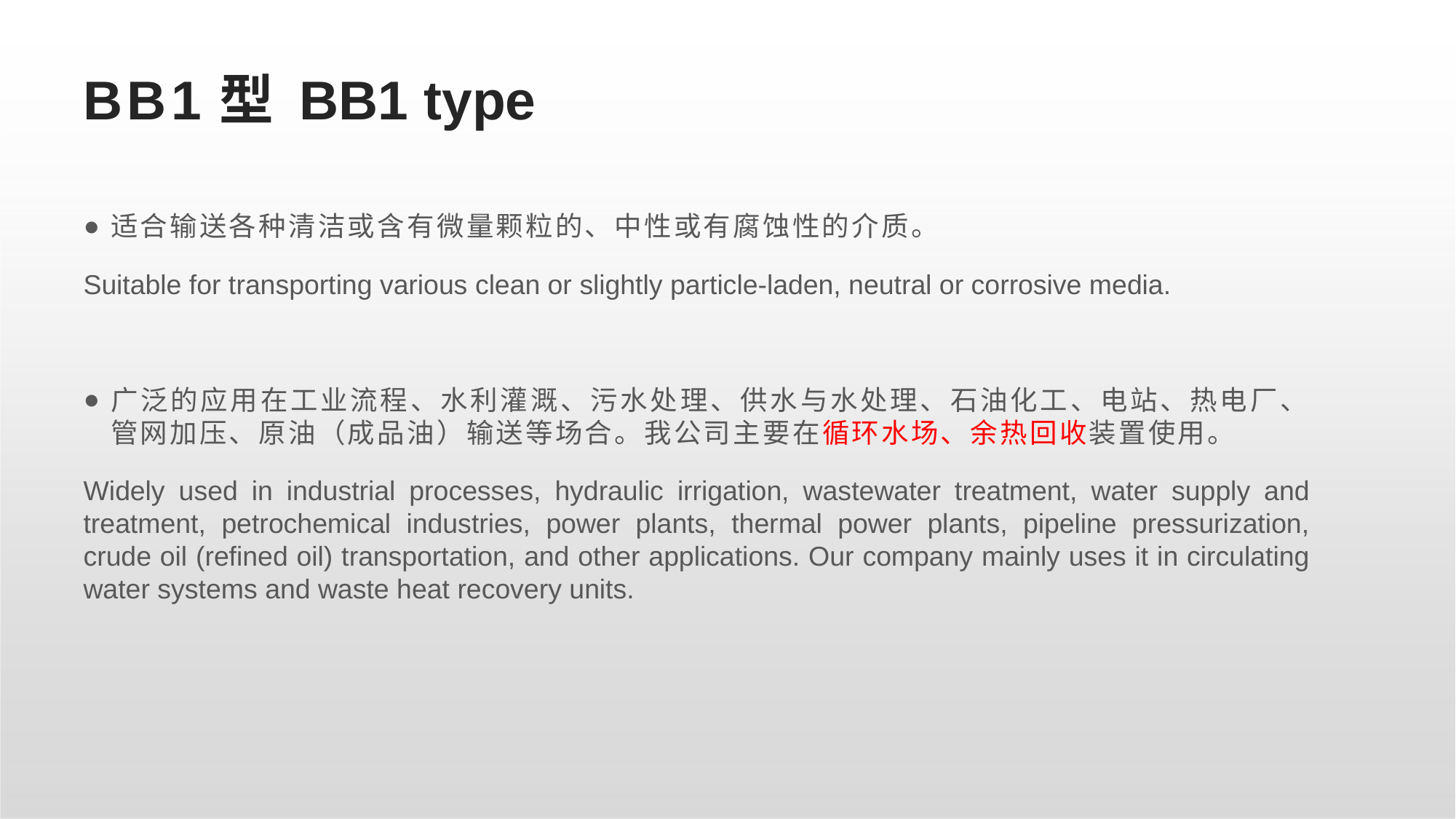

BB1型 BB1 type
适合输送各种清洁或含有微量颗粒的、中性或有腐蚀性的介质。
Suitable for transporting various clean or slightly particle-laden, neutral or corrosive media.

广泛的应用在工业流程、水利灌溉、污水处理、供水与水处理、石油化工、电站、热电厂、管网加压、原油（成品油）输送等场合。我公司主要在循环水场、余热回收装置使用。
Widely used in industrial processes, hydraulic irrigation, wastewater treatment, water supply and treatment, petrochemical industries, power plants, thermal power plants, pipeline pressurization, crude oil (refined oil) transportation, and other applications. Our company mainly uses it in circulating water systems and waste heat recovery units.